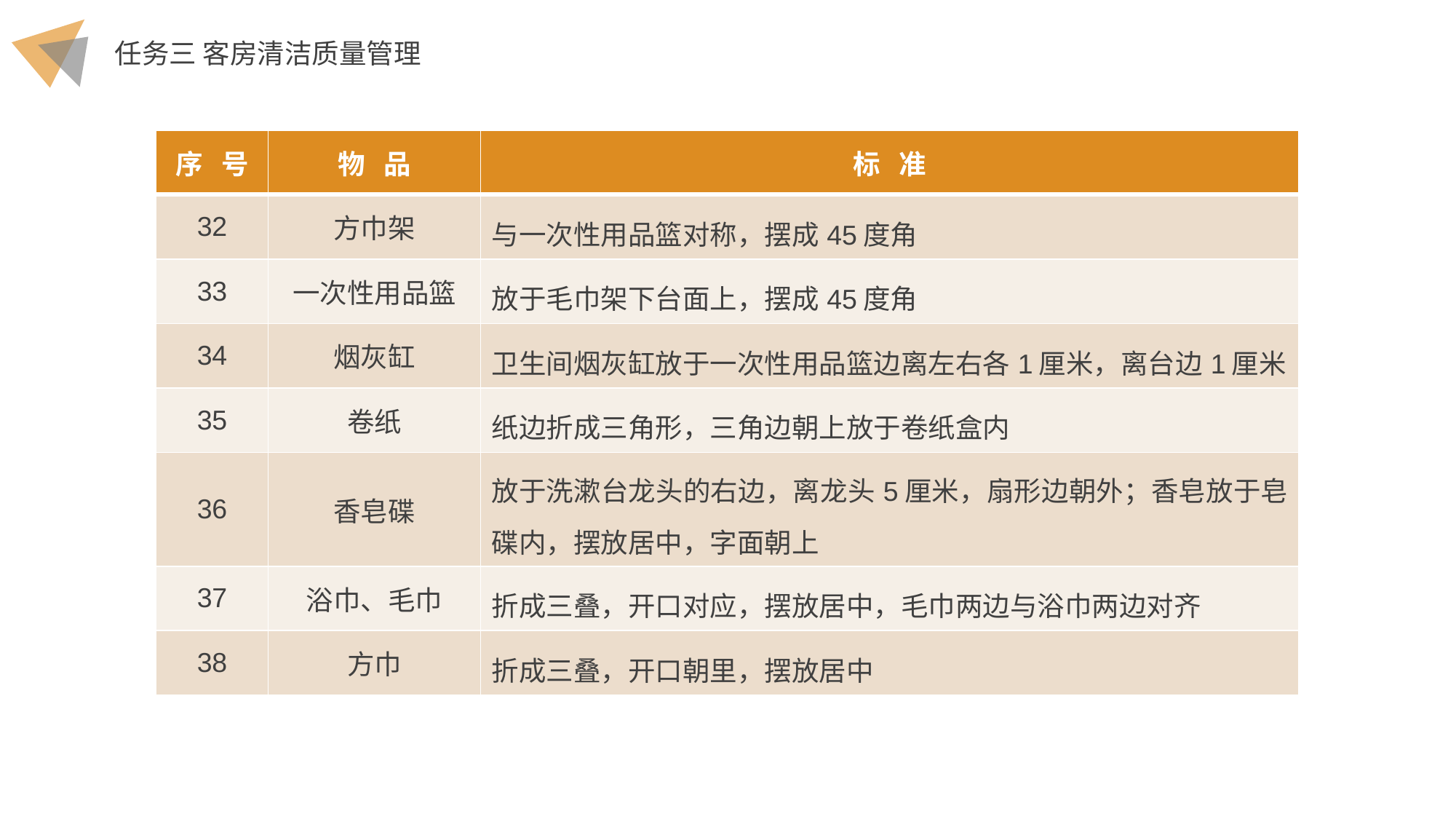

| 序 号 | 物 品 | 标 准 |
| --- | --- | --- |
| 32 | 方巾架 | 与一次性用品篮对称，摆成45度角 |
| 33 | 一次性用品篮 | 放于毛巾架下台面上，摆成45度角 |
| 34 | 烟灰缸 | 卫生间烟灰缸放于一次性用品篮边离左右各1厘米，离台边1厘米 |
| 35 | 卷纸 | 纸边折成三角形，三角边朝上放于卷纸盒内 |
| 36 | 香皂碟 | 放于洗漱台龙头的右边，离龙头5厘米，扇形边朝外；香皂放于皂碟内，摆放居中，字面朝上 |
| 37 | 浴巾、毛巾 | 折成三叠，开口对应，摆放居中，毛巾两边与浴巾两边对齐 |
| 38 | 方巾 | 折成三叠，开口朝里，摆放居中 |